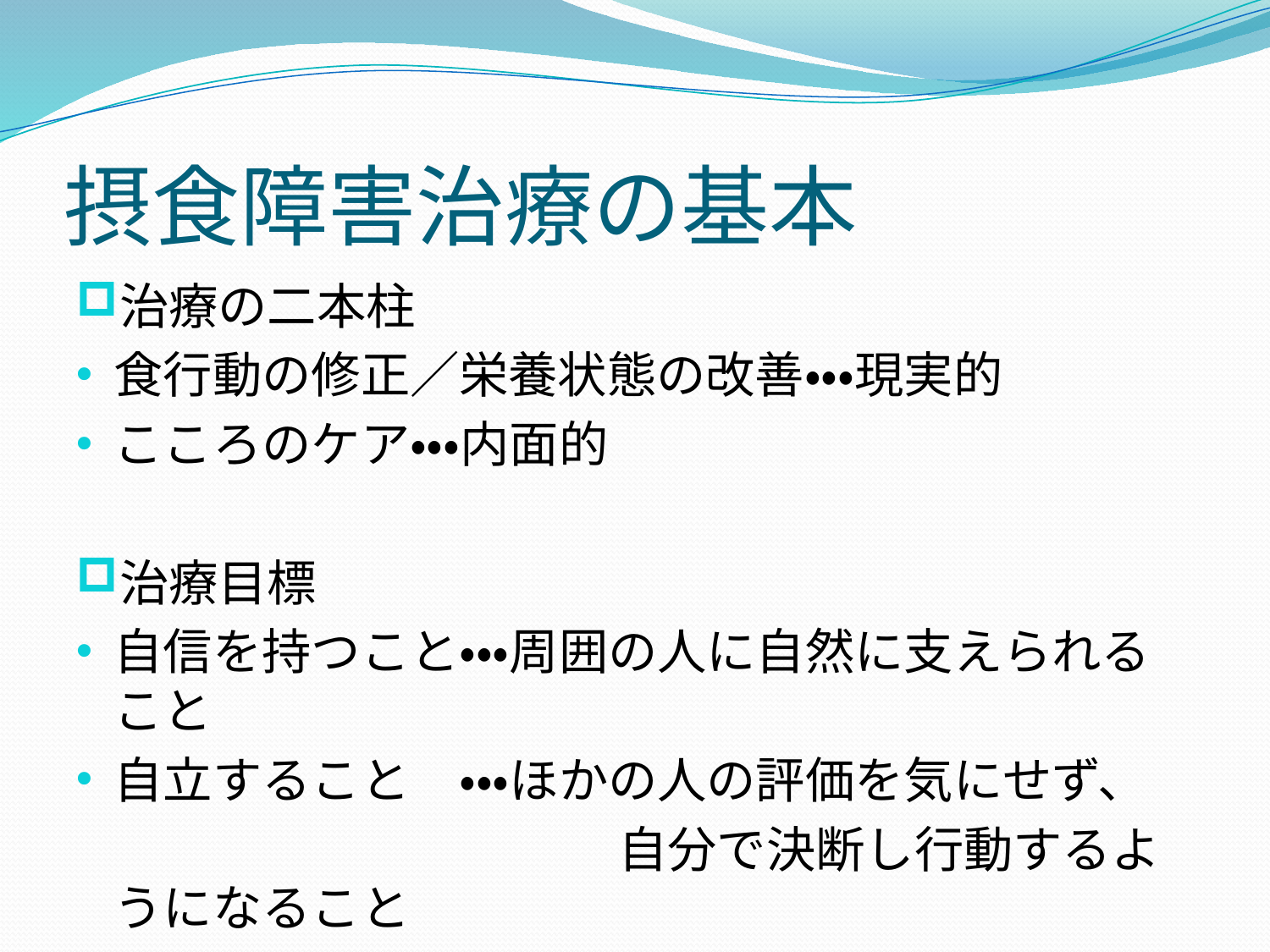

# 摂食障害治療の基本
治療の二本柱
食行動の修正／栄養状態の改善・・・現実的
こころのケア・・・内面的

治療目標
自信を持つこと・・・周囲の人に自然に支えられること
自立すること　・・・ほかの人の評価を気にせず、
　　　　　　　　　　　自分で決断し行動するようになること